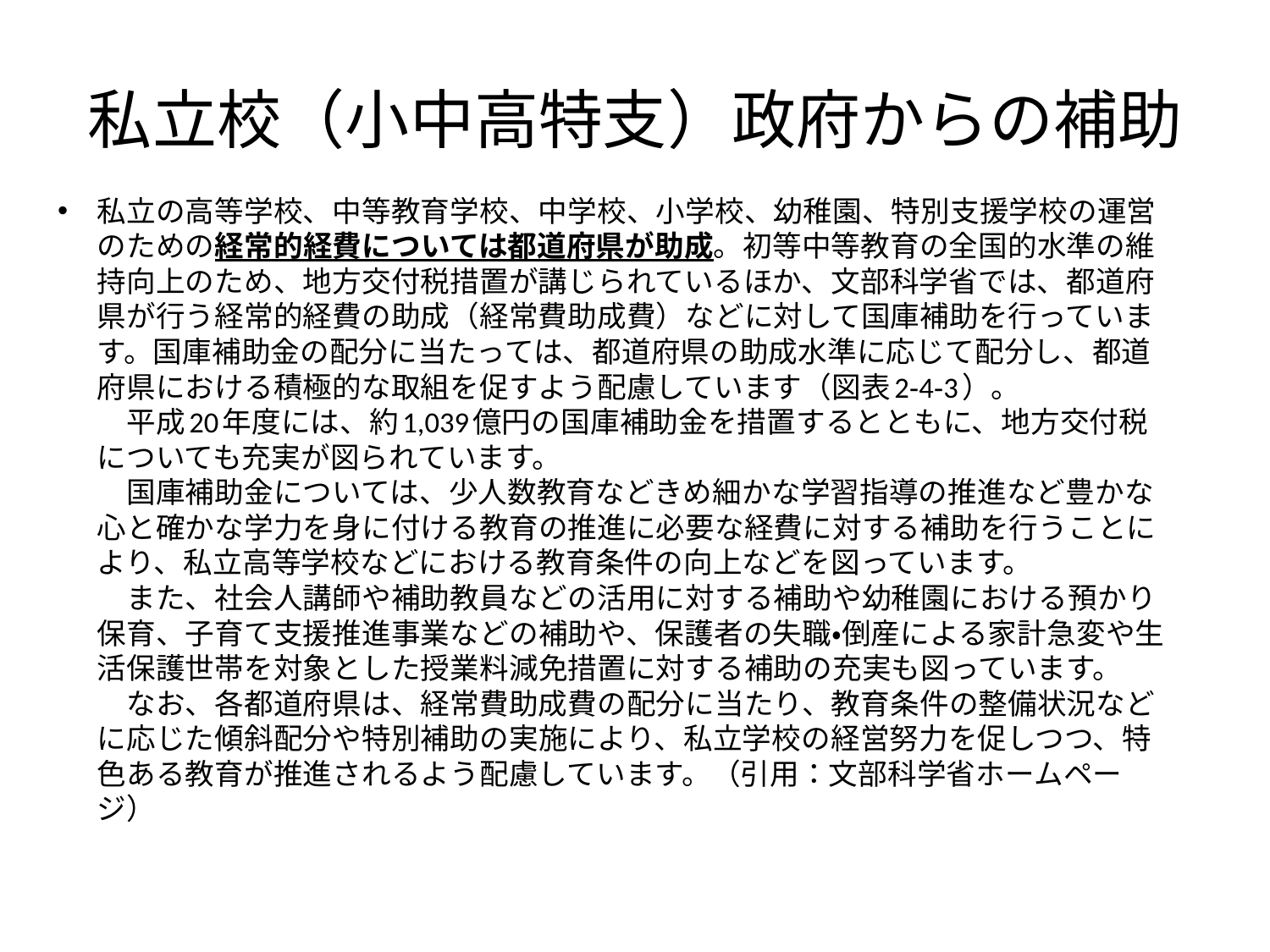

# 私立校（小中高特支）政府からの補助
私立の高等学校、中等教育学校、中学校、小学校、幼稚園、特別支援学校の運営のための経常的経費については都道府県が助成。初等中等教育の全国的水準の維持向上のため、地方交付税措置が講じられているほか、文部科学省では、都道府県が行う経常的経費の助成（経常費助成費）などに対して国庫補助を行っています。国庫補助金の配分に当たっては、都道府県の助成水準に応じて配分し、都道府県における積極的な取組を促すよう配慮しています（図表2‐4‐3）。
　平成20年度には、約1,039億円の国庫補助金を措置するとともに、地方交付税についても充実が図られています。
　国庫補助金については、少人数教育などきめ細かな学習指導の推進など豊かな心と確かな学力を身に付ける教育の推進に必要な経費に対する補助を行うことにより、私立高等学校などにおける教育条件の向上などを図っています。
　また、社会人講師や補助教員などの活用に対する補助や幼稚園における預かり保育、子育て支援推進事業などの補助や、保護者の失職・倒産による家計急変や生活保護世帯を対象とした授業料減免措置に対する補助の充実も図っています。
　なお、各都道府県は、経常費助成費の配分に当たり、教育条件の整備状況などに応じた傾斜配分や特別補助の実施により、私立学校の経営努力を促しつつ、特色ある教育が推進されるよう配慮しています。（引用：文部科学省ホームページ）